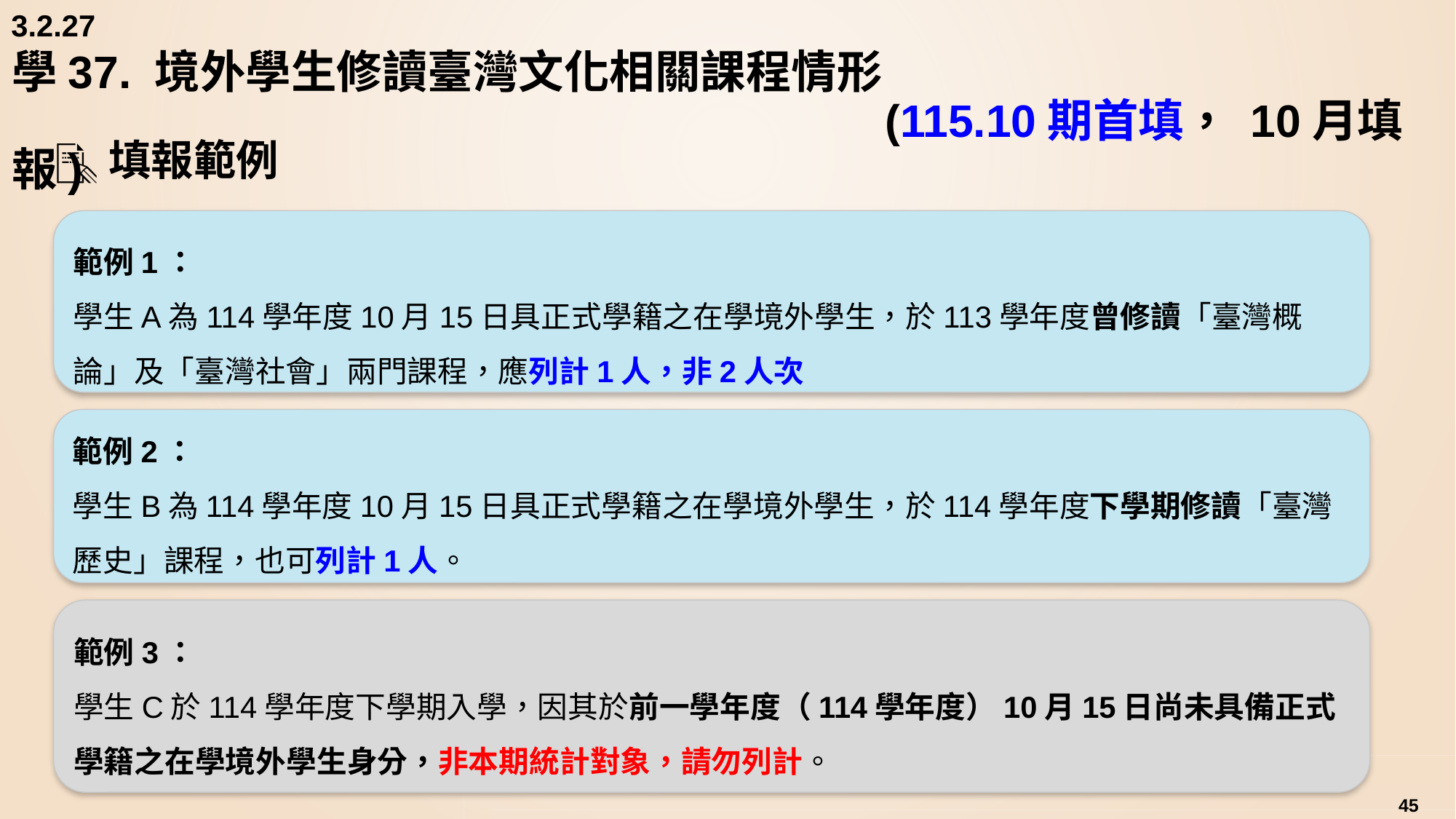

3.2.27
# 學37. 境外學生修讀臺灣文化相關課程情形 (115.10期首填， 10月填報)
📝填報範例
範例1：
學生A為114學年度10月15日具正式學籍之在學境外學生，於113學年度曾修讀「臺灣概論」及「臺灣社會」兩門課程，應列計1人，非2人次
範例2：
學生B為114學年度10月15日具正式學籍之在學境外學生，於114學年度下學期修讀「臺灣歷史」課程，也可列計1人。
範例3：
學生C於114學年度下學期入學，因其於前一學年度（114學年度）10月15日尚未具備正式學籍之在學境外學生身分，非本期統計對象，請勿列計。